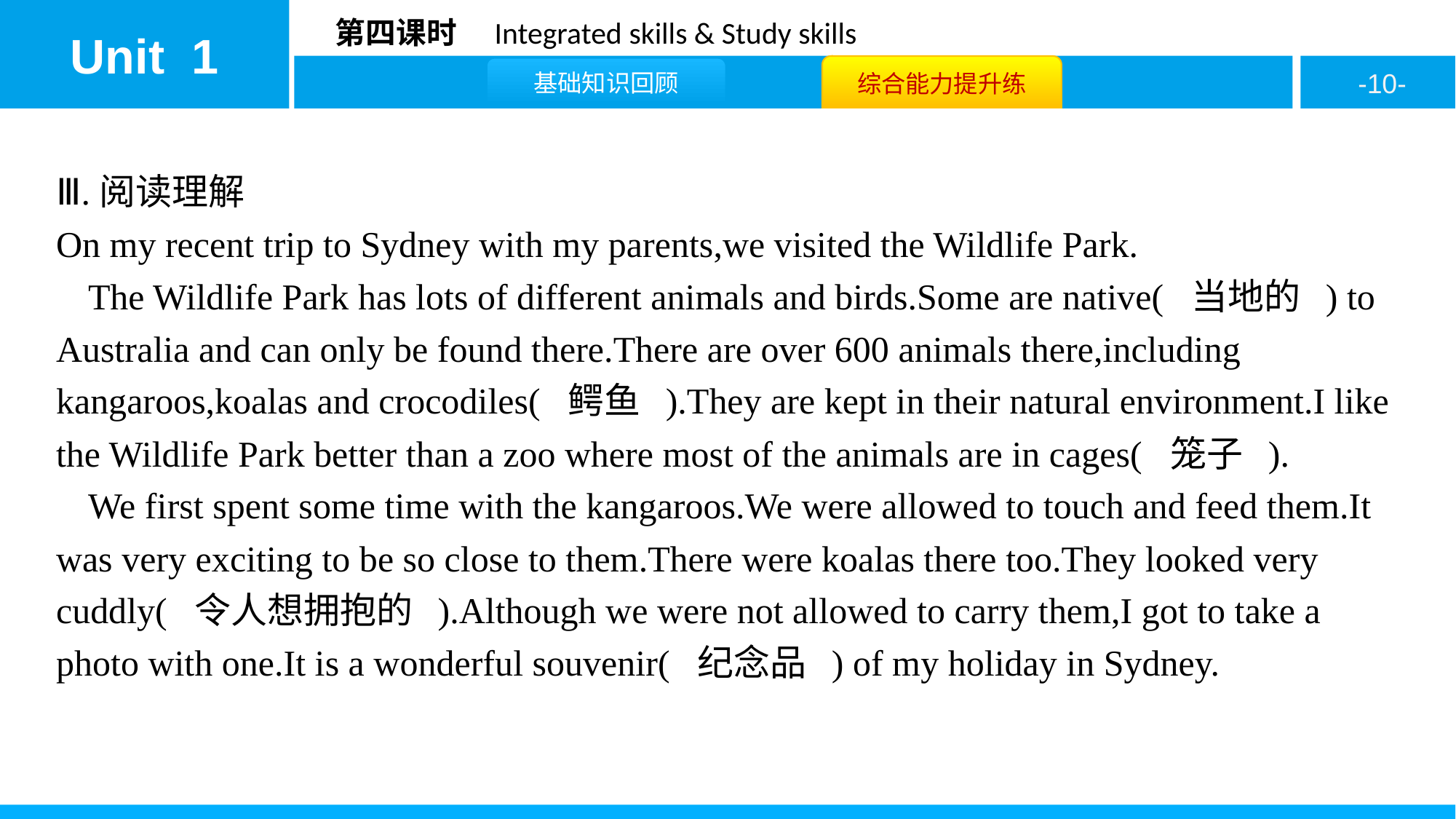

Ⅲ.阅读理解
On my recent trip to Sydney with my parents,we visited the Wildlife Park.
The Wildlife Park has lots of different animals and birds.Some are native(  当地的  ) to Australia and can only be found there.There are over 600 animals there,including kangaroos,koalas and crocodiles(  鳄鱼  ).They are kept in their natural environment.I like the Wildlife Park better than a zoo where most of the animals are in cages(  笼子  ).
We first spent some time with the kangaroos.We were allowed to touch and feed them.It was very exciting to be so close to them.There were koalas there too.They looked very cuddly(  令人想拥抱的  ).Although we were not allowed to carry them,I got to take a photo with one.It is a wonderful souvenir(  纪念品  ) of my holiday in Sydney.